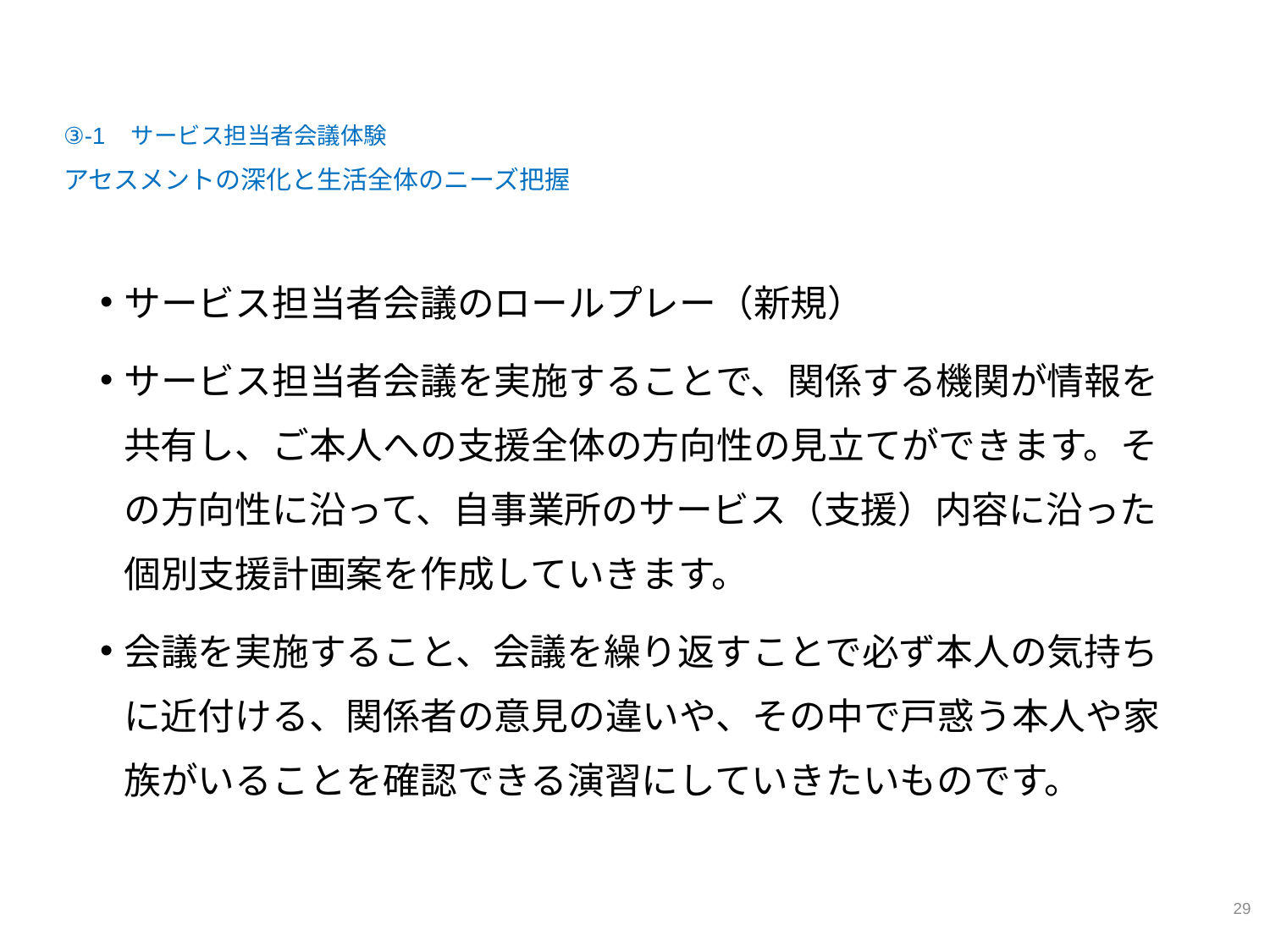

# ③-1　サービス担当者会議体験　 アセスメントの深化と生活全体のニーズ把握
サービス担当者会議のロールプレー（新規）
サービス担当者会議を実施することで、関係する機関が情報を共有し、ご本人への支援全体の方向性の見立てができます。その方向性に沿って、自事業所のサービス（支援）内容に沿った個別支援計画案を作成していきます。
会議を実施すること、会議を繰り返すことで必ず本人の気持ちに近付ける、関係者の意見の違いや、その中で戸惑う本人や家族がいることを確認できる演習にしていきたいものです。

29